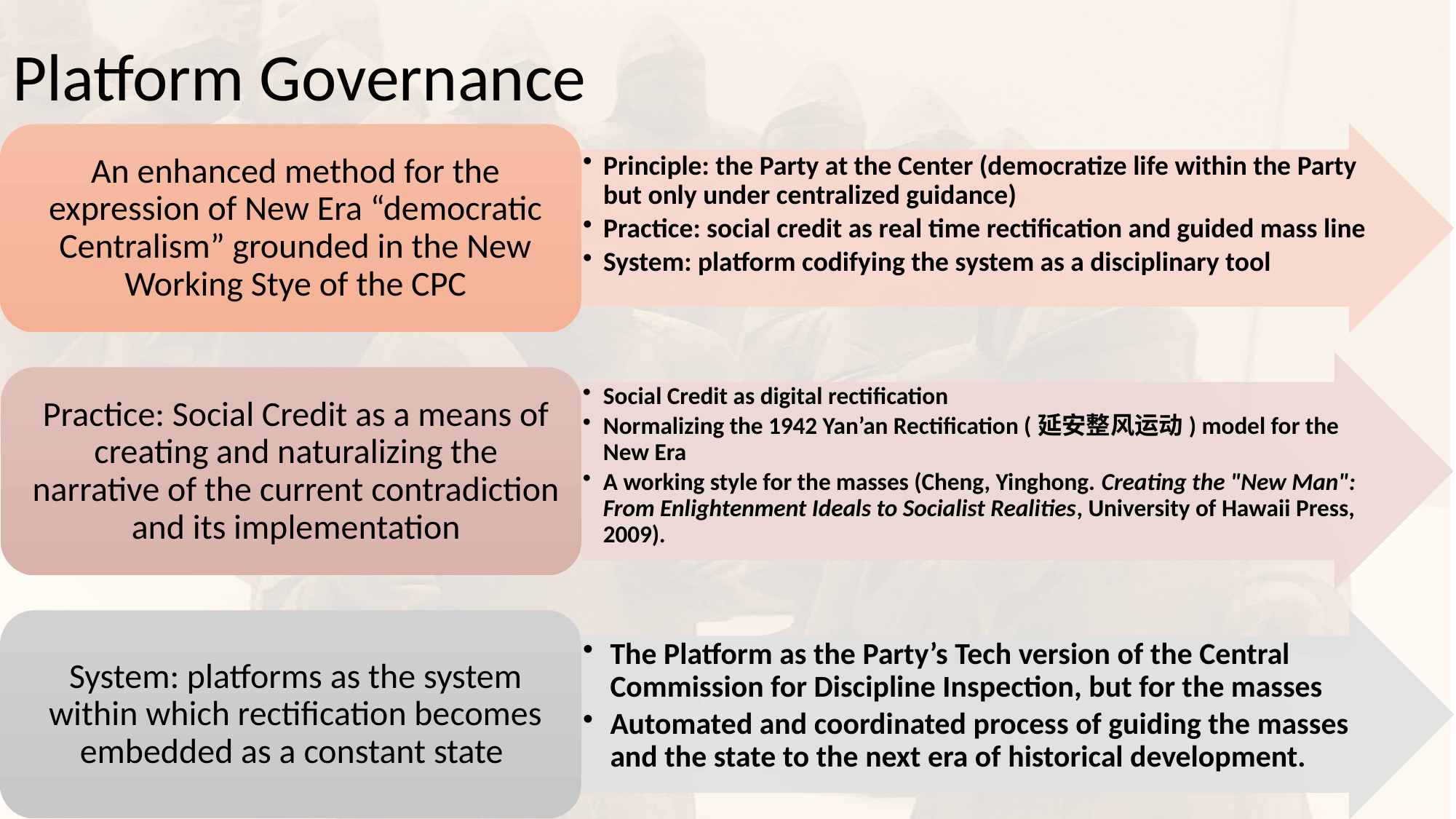

# Platform Governance
Principle: the Party at the Center (democratize life within the Party but only under centralized guidance)
Practice: social credit as real time rectification and guided mass line
System: platform codifying the system as a disciplinary tool
An enhanced method for the expression of New Era “democratic Centralism” grounded in the New Working Stye of the CPC
Social Credit as digital rectification
Normalizing the 1942 Yan’an Rectification (延安整风运动) model for the New Era
A working style for the masses (Cheng, Yinghong. Creating the "New Man": From Enlightenment Ideals to Socialist Realities, University of Hawaii Press, 2009).
Practice: Social Credit as a means of creating and naturalizing the narrative of the current contradiction and its implementation
The Platform as the Party’s Tech version of the Central Commission for Discipline Inspection, but for the masses
Automated and coordinated process of guiding the masses and the state to the next era of historical development.
System: platforms as the system within which rectification becomes embedded as a constant state